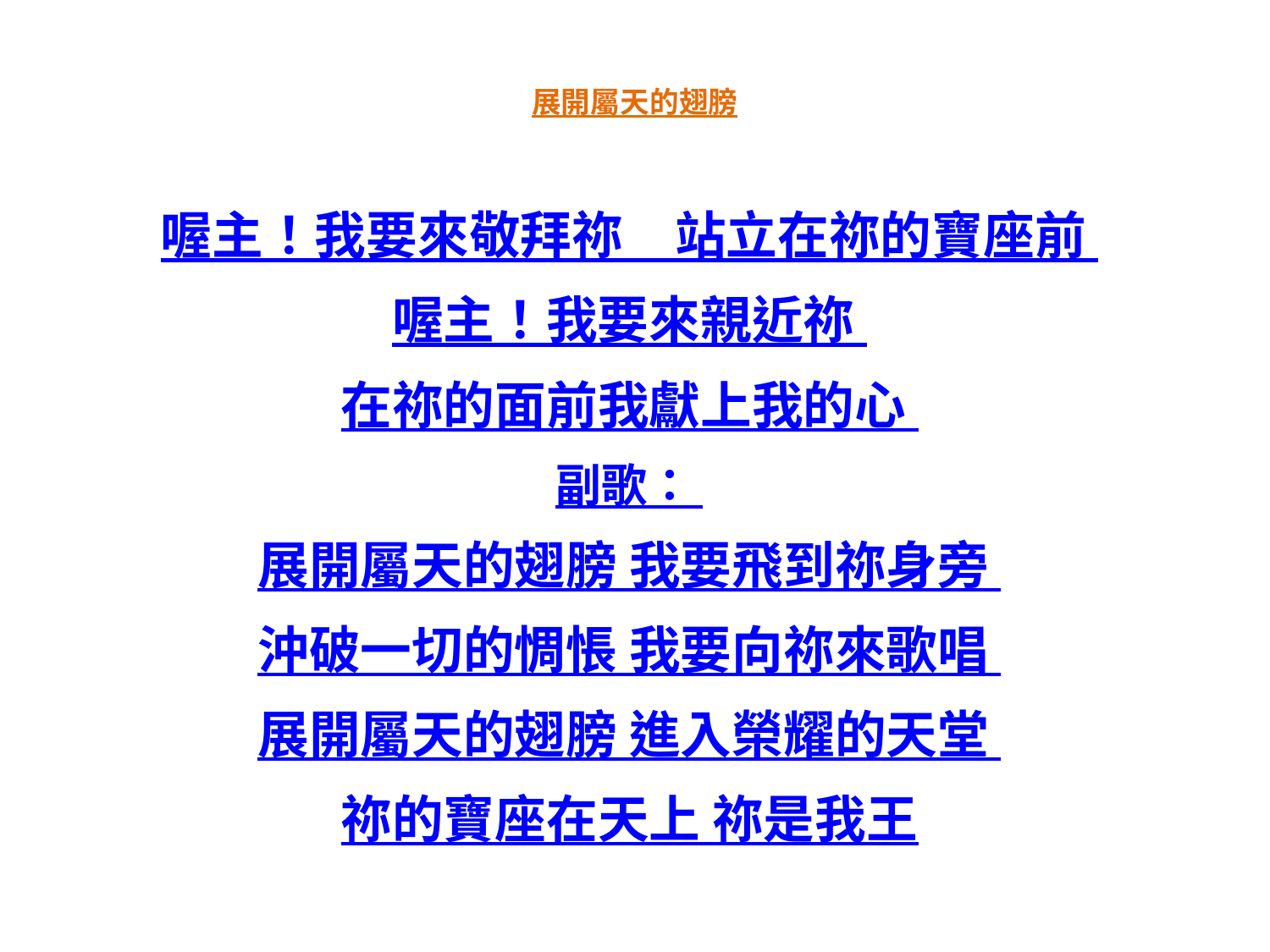

# 展開屬天的翅膀
喔主！我要來敬拜祢　站立在祢的寶座前
喔主！我要來親近祢
在祢的面前我獻上我的心
副歌：
展開屬天的翅膀 我要飛到祢身旁
沖破一切的惆悵 我要向祢來歌唱
展開屬天的翅膀 進入榮耀的天堂
祢的寶座在天上 祢是我王